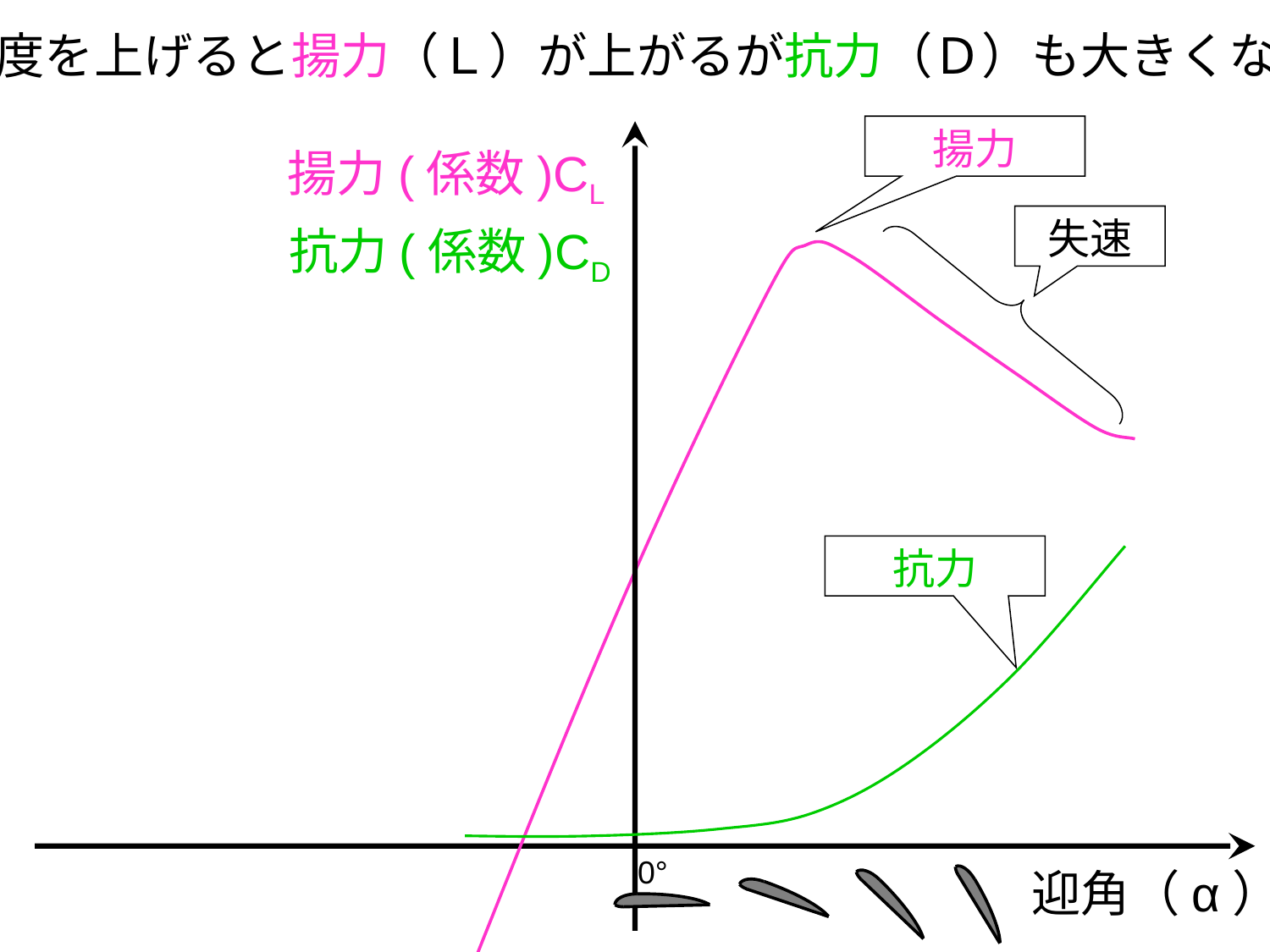

角度を上げると揚力（Ｌ）が上がるが抗力（Ｄ）も大きくなる
揚力

揚力(係数)CL

失速
抗力(係数)CD

抗力

0°

迎角（α）